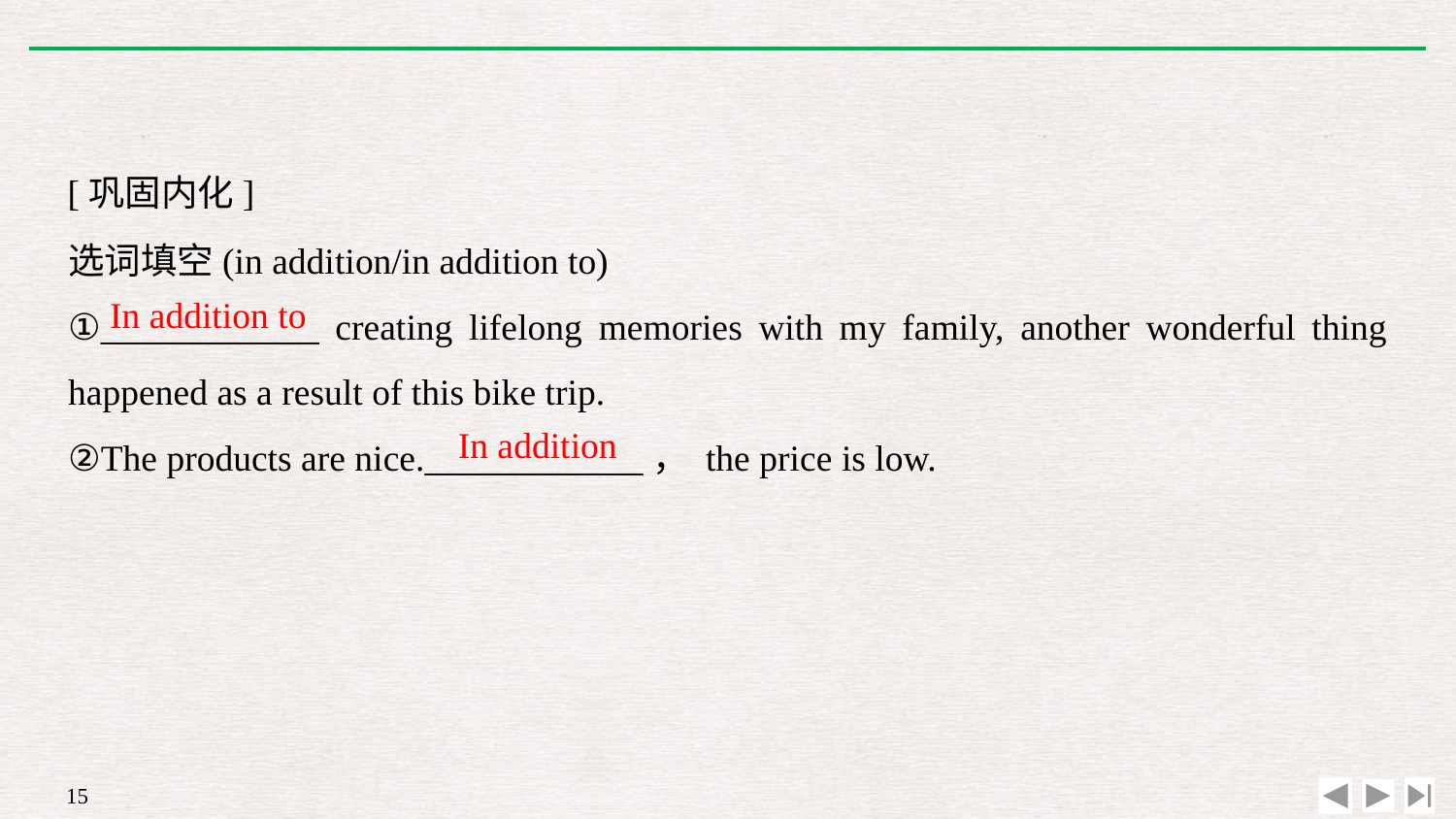

[巩固内化]
选词填空(in addition/in addition to)
①____________ creating lifelong memories with my family, another wonderful thing happened as a result of this bike trip.
②The products are nice.____________， the price is low.
In addition to
In addition